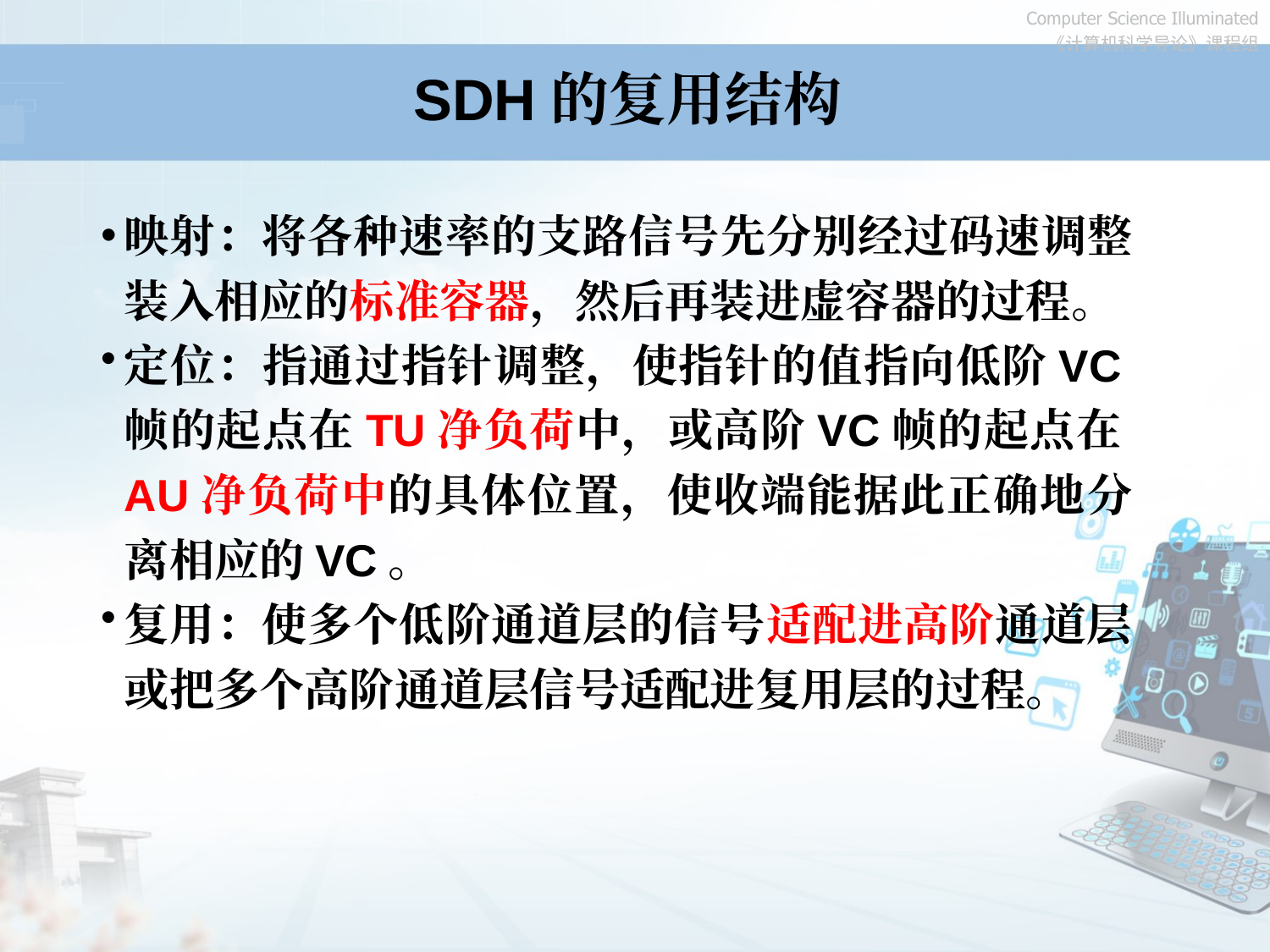

# SDH的复用结构
映射：将各种速率的支路信号先分别经过码速调整装入相应的标准容器，然后再装进虚容器的过程。
定位：指通过指针调整，使指针的值指向低阶VC帧的起点在TU净负荷中，或高阶VC帧的起点在AU净负荷中的具体位置，使收端能据此正确地分离相应的VC。
复用：使多个低阶通道层的信号适配进高阶通道层或把多个高阶通道层信号适配进复用层的过程。